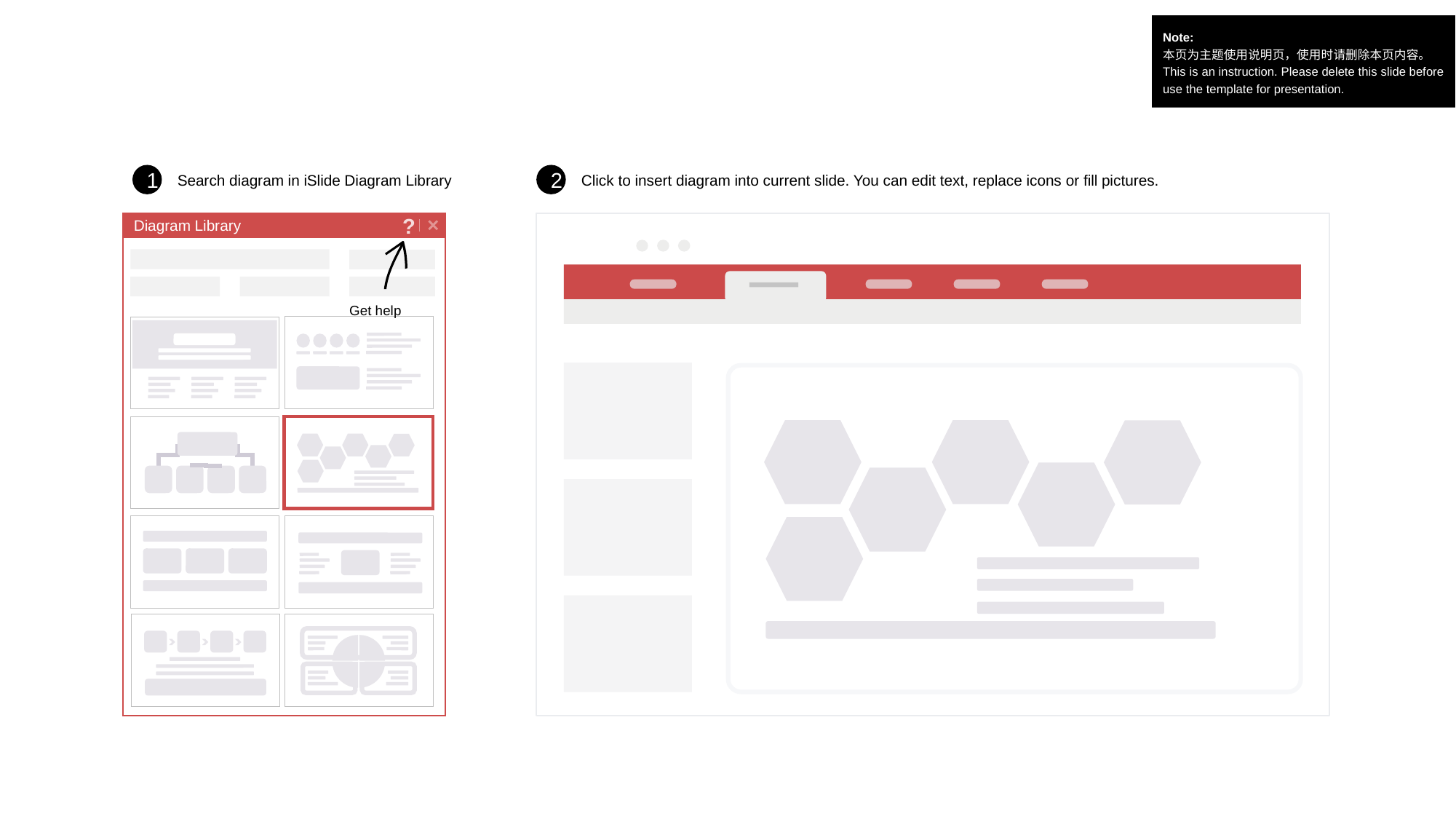

快速设计页面  Quick Slides Design
Note:
本页为主题使用说明页，使用时请删除本页内容。
This is an instruction. Please delete this slide before use the template for presentation.
1
2
Search diagram in iSlide Diagram Library
Click to insert diagram into current slide. You can edit text, replace icons or fill pictures.

Diagram Library

?

Get help